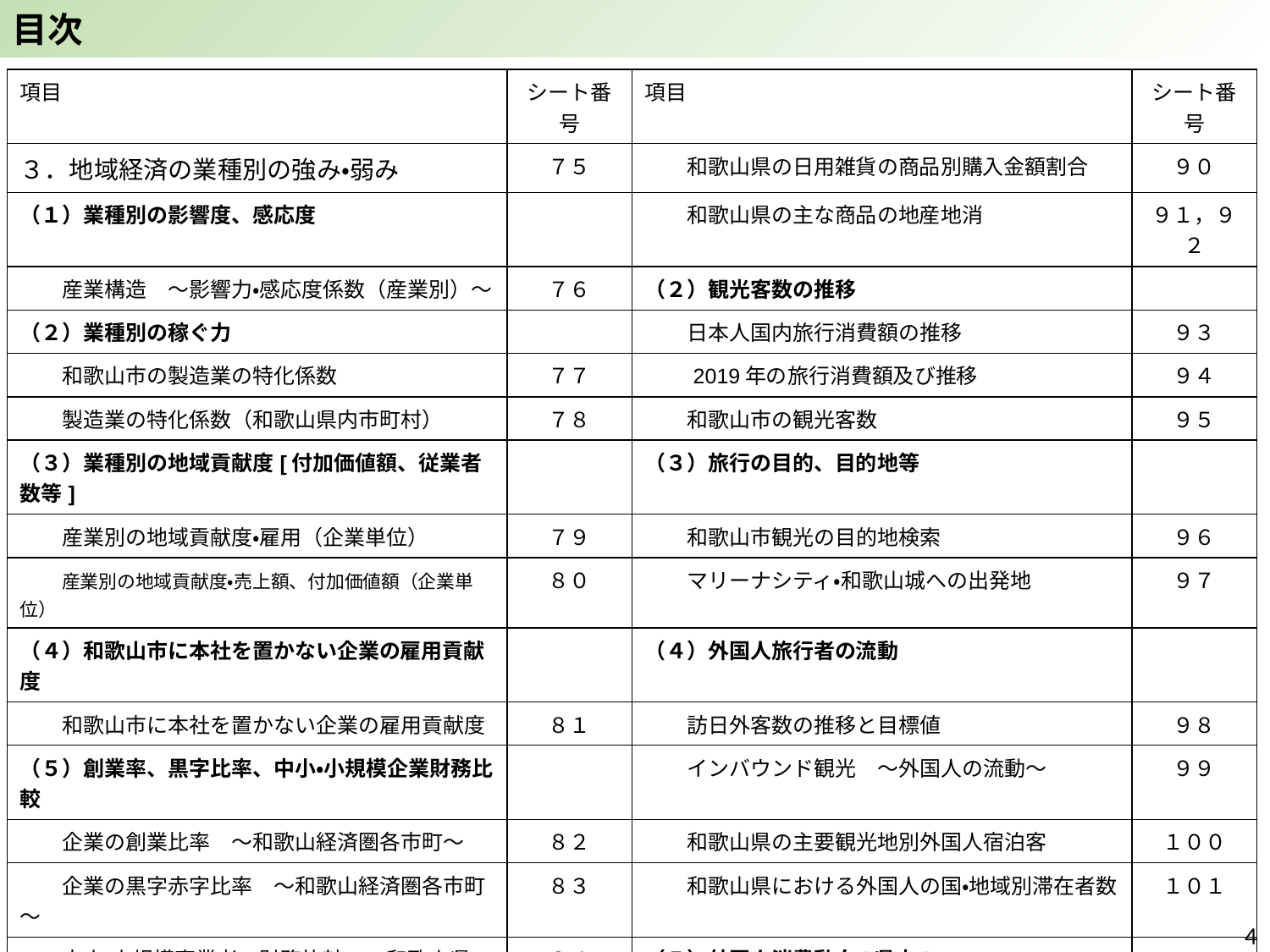

目次
| 項目 | シート番号 | 項目 | シート番号 |
| --- | --- | --- | --- |
| ３．地域経済の業種別の強み・弱み | ７５ | 和歌山県の日用雑貨の商品別購入金額割合 | ９０ |
| （１）業種別の影響度、感応度 |  | 和歌山県の主な商品の地産地消 | ９１，９２ |
| 産業構造　～影響力・感応度係数（産業別）～ | ７６ | （２）観光客数の推移 |  |
| （２）業種別の稼ぐ力 |  | 日本人国内旅行消費額の推移 | ９３ |
| 和歌山市の製造業の特化係数 | ７７ | 2019年の旅行消費額及び推移 | ９４ |
| 製造業の特化係数（和歌山県内市町村） | ７８ | 和歌山市の観光客数 | ９５ |
| （３）業種別の地域貢献度[付加価値額、従業者数等] |  | （３）旅行の目的、目的地等 |  |
| 産業別の地域貢献度・雇用（企業単位） | ７９ | 和歌山市観光の目的地検索 | ９６ |
| 産業別の地域貢献度・売上額、付加価値額（企業単位） | ８０ | マリーナシティ・和歌山城への出発地 | ９７ |
| （４）和歌山市に本社を置かない企業の雇用貢献度 |  | （４）外国人旅行者の流動 |  |
| 和歌山市に本社を置かない企業の雇用貢献度 | ８１ | 訪日外客数の推移と目標値 | ９８ |
| （５）創業率、黒字比率、中小・小規模企業財務比較 |  | インバウンド観光　～外国人の流動～ | ９９ |
| 企業の創業比率　～和歌山経済圏各市町～ | ８２ | 和歌山県の主要観光地別外国人宿泊客 | １００ |
| 企業の黒字赤字比率　～和歌山経済圏各市町～ | ８３ | 和歌山県における外国人の国・地域別滞在者数 | １０１ |
| 中小・小規模事業者の財務比較　～和歌山県～ | ８４ | （５）外国人消費動向[県内] |  |
| ４．消費動向及び観光動態 | ８５ | 和歌山県における外国人観光客の国・地域別消費額 | １０２ |
| （１）消費動向 |  | 和歌山県における外国人観光客の国・地域別消費単価 | １０３ |
| 和歌山市の勤労者世帯の収入と消費転換率 | ８６ | 和歌山県における外国人観光客の消費内訳 | １０４ |
| 和歌山県における商品別購入金額割合 | ８７ | ５．新型コロナが経済に及ぼす影響 | １０５ |
| 和歌山県における商品分類別購入額特化係数 | ８８ | V-RESASの紹介 | １０６ |
| 和歌山県の飲食料品の商品別購入金額割合 | ８９ | V-RESASのサンプル事例 | １０７ |
4